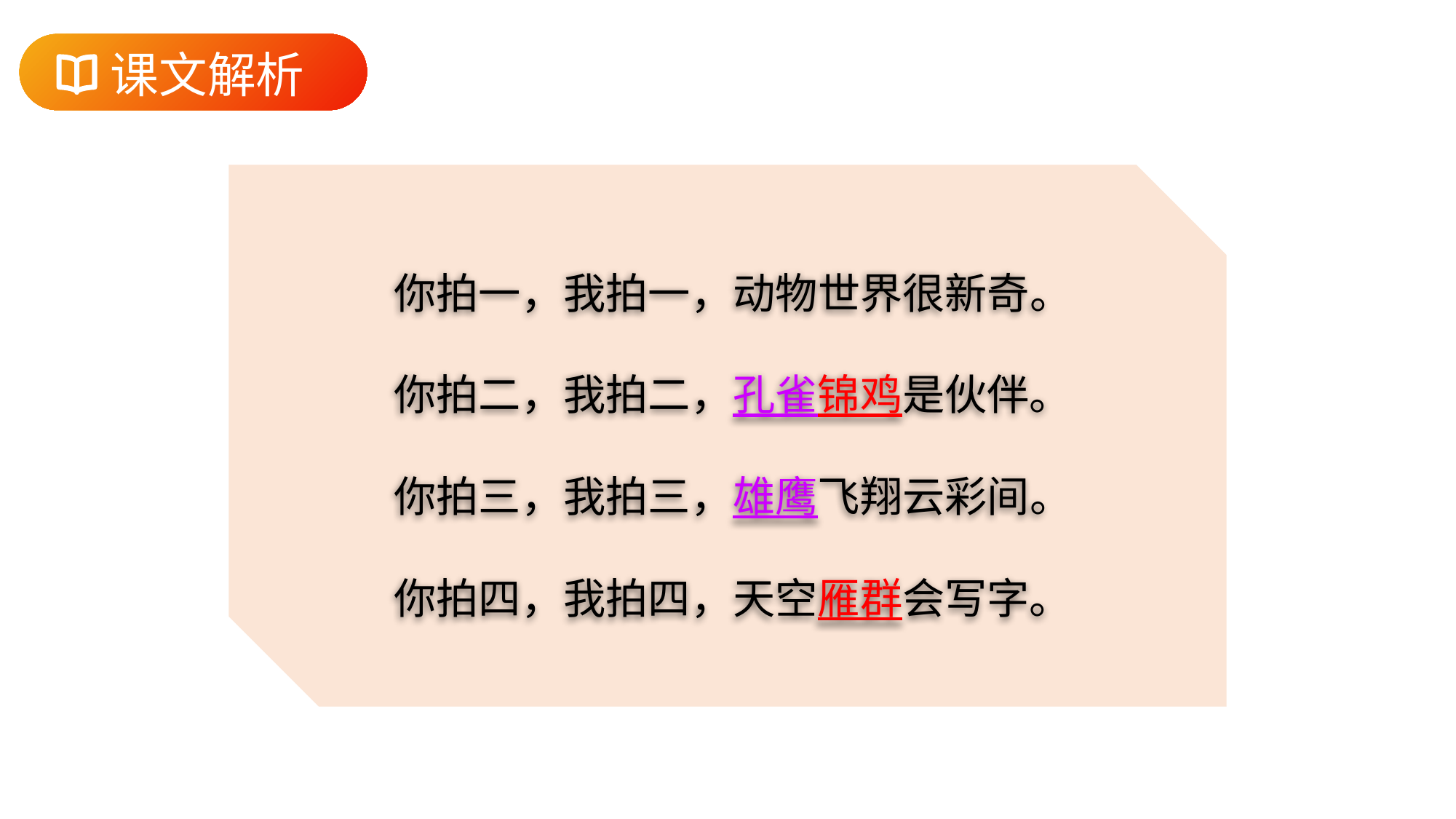

课文解析

你拍一，我拍一，动物世界很新奇。
你拍二，我拍二，孔雀锦鸡是伙伴。
你拍三，我拍三，雄鹰飞翔云彩间。
你拍四，我拍四，天空雁群会写字。